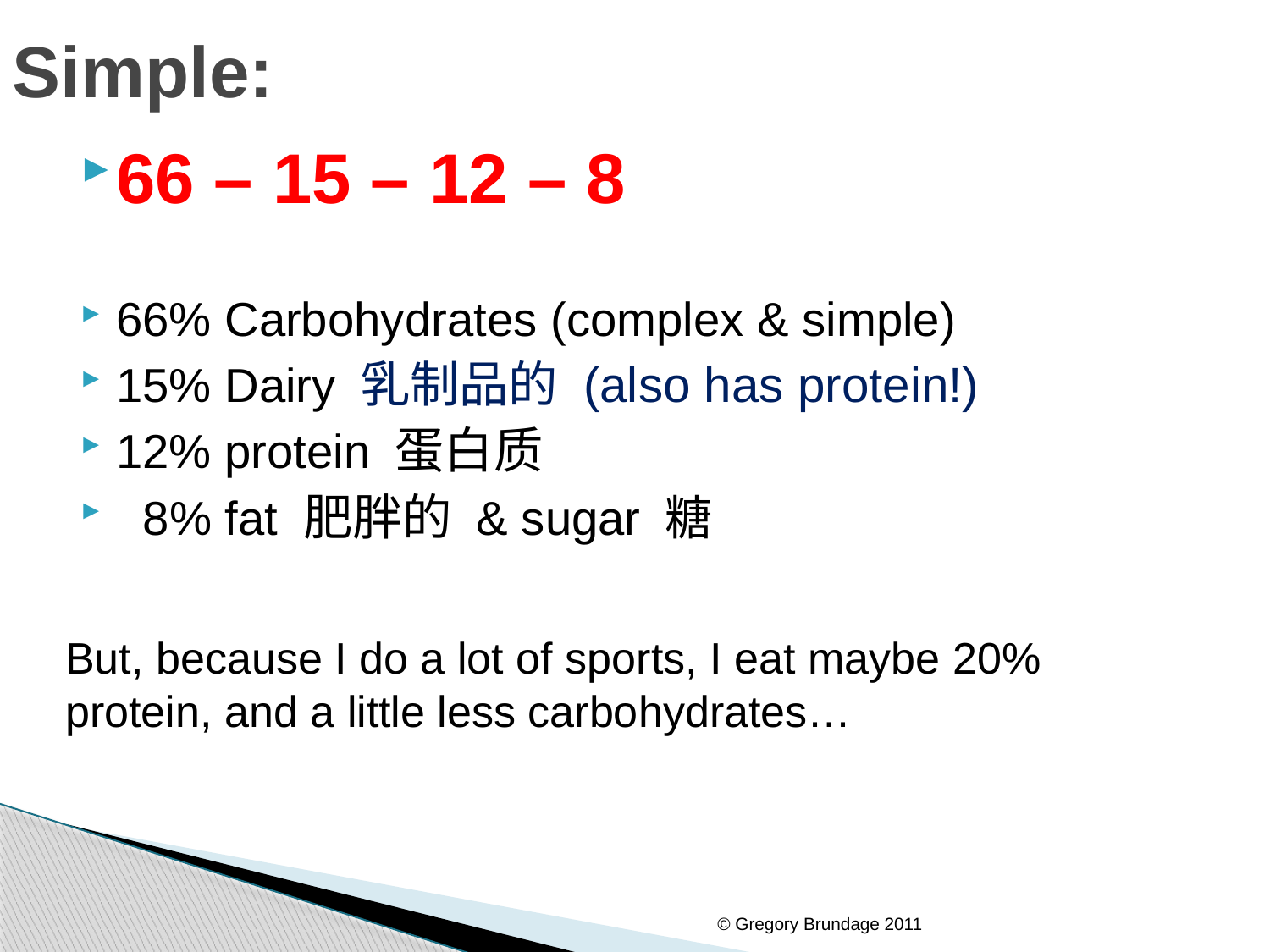

# Simple:
66 – 15 – 12 – 8

66% Carbohydrates (complex & simple)
15% Dairy 乳制品的 (also has protein!)
12% protein 蛋白质
  8% fat 肥胖的 & sugar 糖
But, because I do a lot of sports, I eat maybe 20% protein, and a little less carbohydrates…
© Gregory Brundage 2011